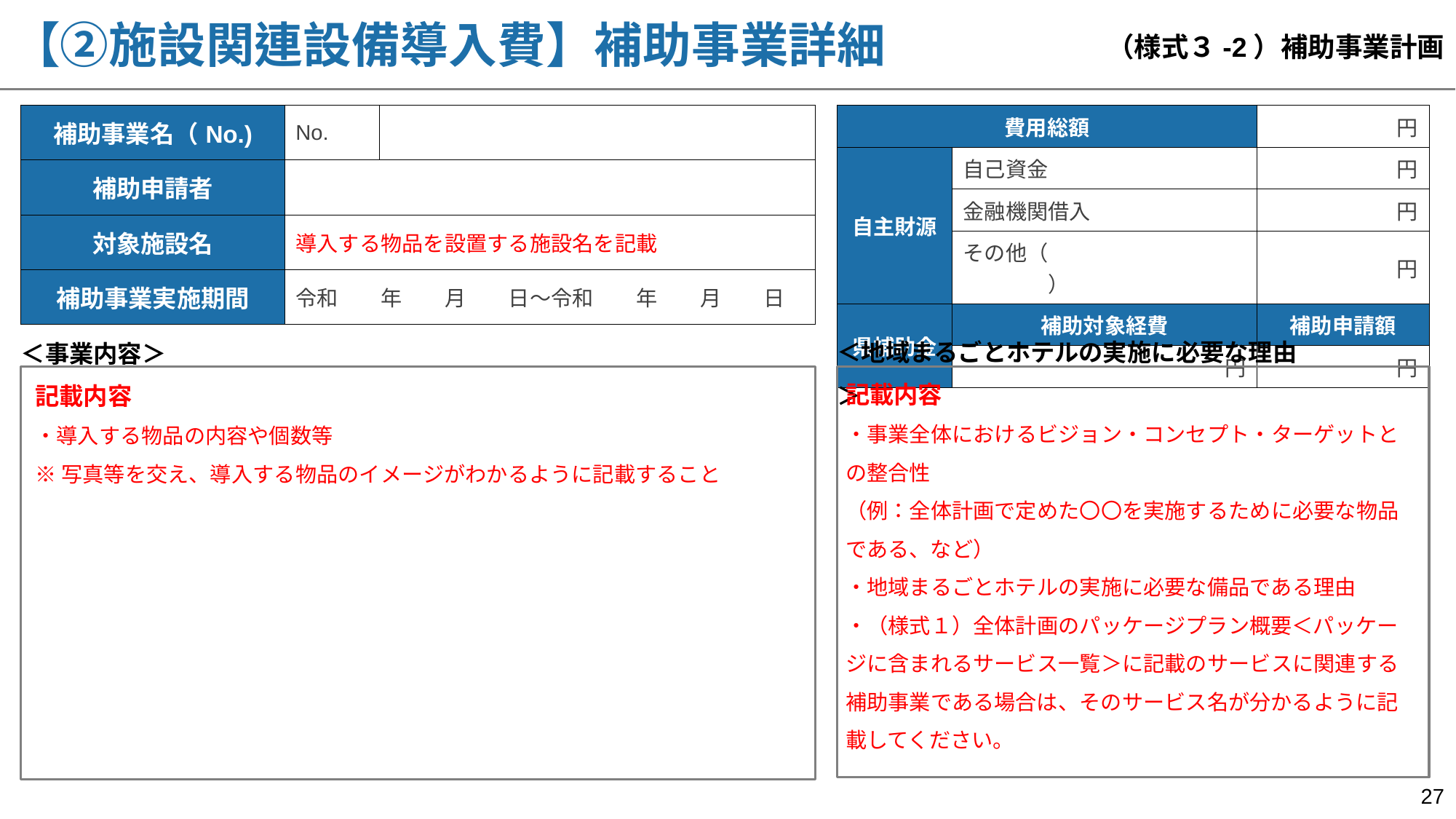

【②施設関連設備導入費】補助事業詳細
（様式３-2）補助事業計画
| 補助事業名（No.) | No. |  |
| --- | --- | --- |
| 補助申請者 |  |  |
| 対象施設名 | 導入する物品を設置する施設名を記載 |  |
| 補助事業実施期間 | 令和　　年　　月　　日～令和　　年　　月　　日 |  |
| 費用総額 |  | 円 |
| --- | --- | --- |
| 自主財源 | 自己資金 | 円 |
|  | 金融機関借入 | 円 |
|  | その他（　　　　　　　　　　　　　） | 円 |
| 県補助金 | 補助対象経費 | 補助申請額 |
|  | 円 | 円 |
＜地域まるごとホテルの実施に必要な理由＞
＜事業内容＞
記載内容
・事業全体におけるビジョン・コンセプト・ターゲットとの整合性
（例：全体計画で定めた〇〇を実施するために必要な物品である、など）
・地域まるごとホテルの実施に必要な備品である理由
・（様式１）全体計画のパッケージプラン概要＜パッケージに含まれるサービス一覧＞に記載のサービスに関連する補助事業である場合は、そのサービス名が分かるように記載してください。

記載内容
・導入する物品の内容や個数等
※写真等を交え、導入する物品のイメージがわかるように記載すること

27